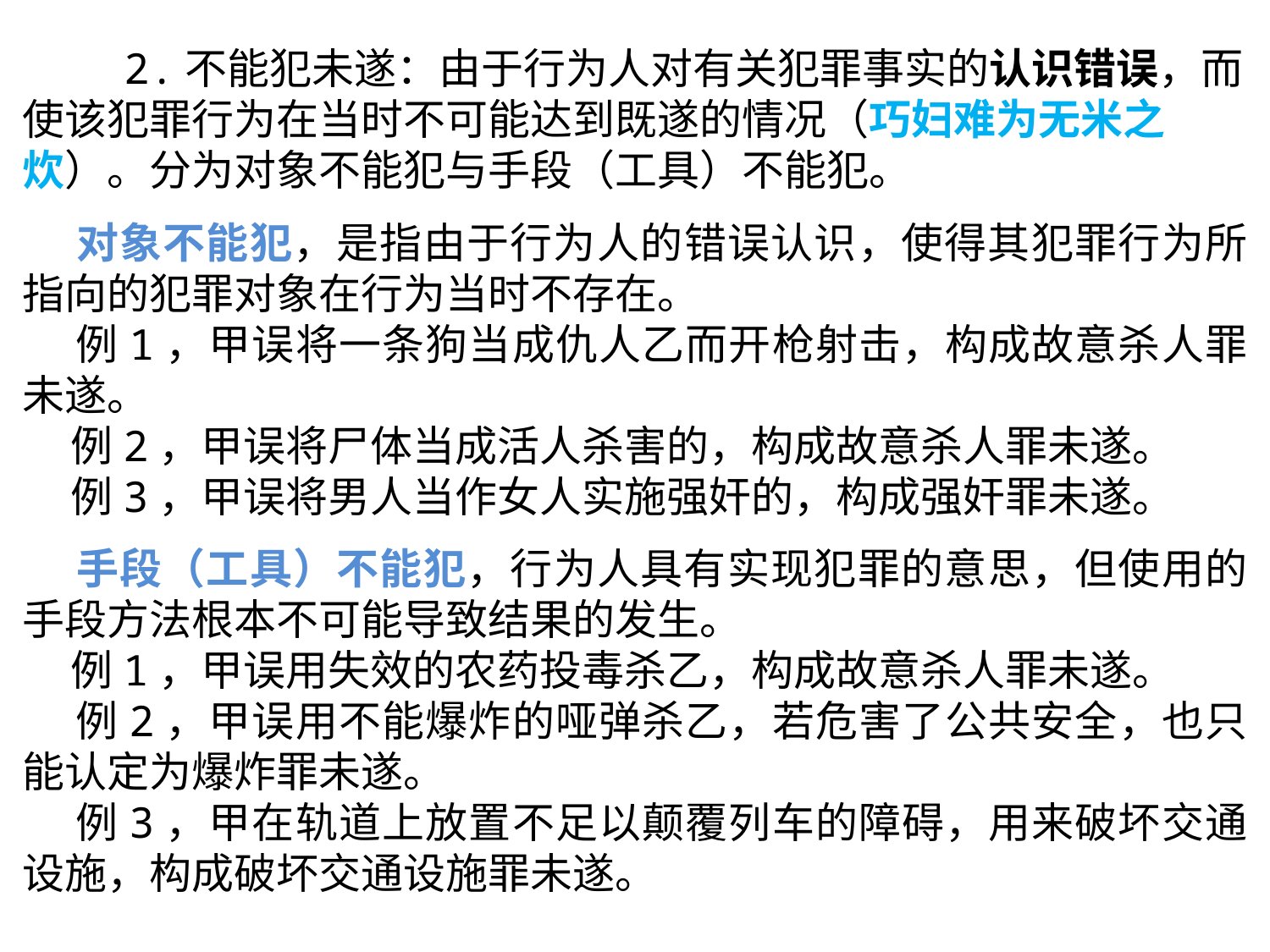

2.不能犯未遂：由于行为人对有关犯罪事实的认识错误，而使该犯罪行为在当时不可能达到既遂的情况（巧妇难为无米之炊）。分为对象不能犯与手段（工具）不能犯。

    对象不能犯，是指由于行为人的错误认识，使得其犯罪行为所指向的犯罪对象在行为当时不存在。
    例1，甲误将一条狗当成仇人乙而开枪射击，构成故意杀人罪未遂。
    例2，甲误将尸体当成活人杀害的，构成故意杀人罪未遂。
    例3，甲误将男人当作女人实施强奸的，构成强奸罪未遂。

    手段（工具）不能犯，行为人具有实现犯罪的意思，但使用的手段方法根本不可能导致结果的发生。
    例1，甲误用失效的农药投毒杀乙，构成故意杀人罪未遂。
    例2，甲误用不能爆炸的哑弹杀乙，若危害了公共安全，也只能认定为爆炸罪未遂。
    例3，甲在轨道上放置不足以颠覆列车的障碍，用来破坏交通设施，构成破坏交通设施罪未遂。